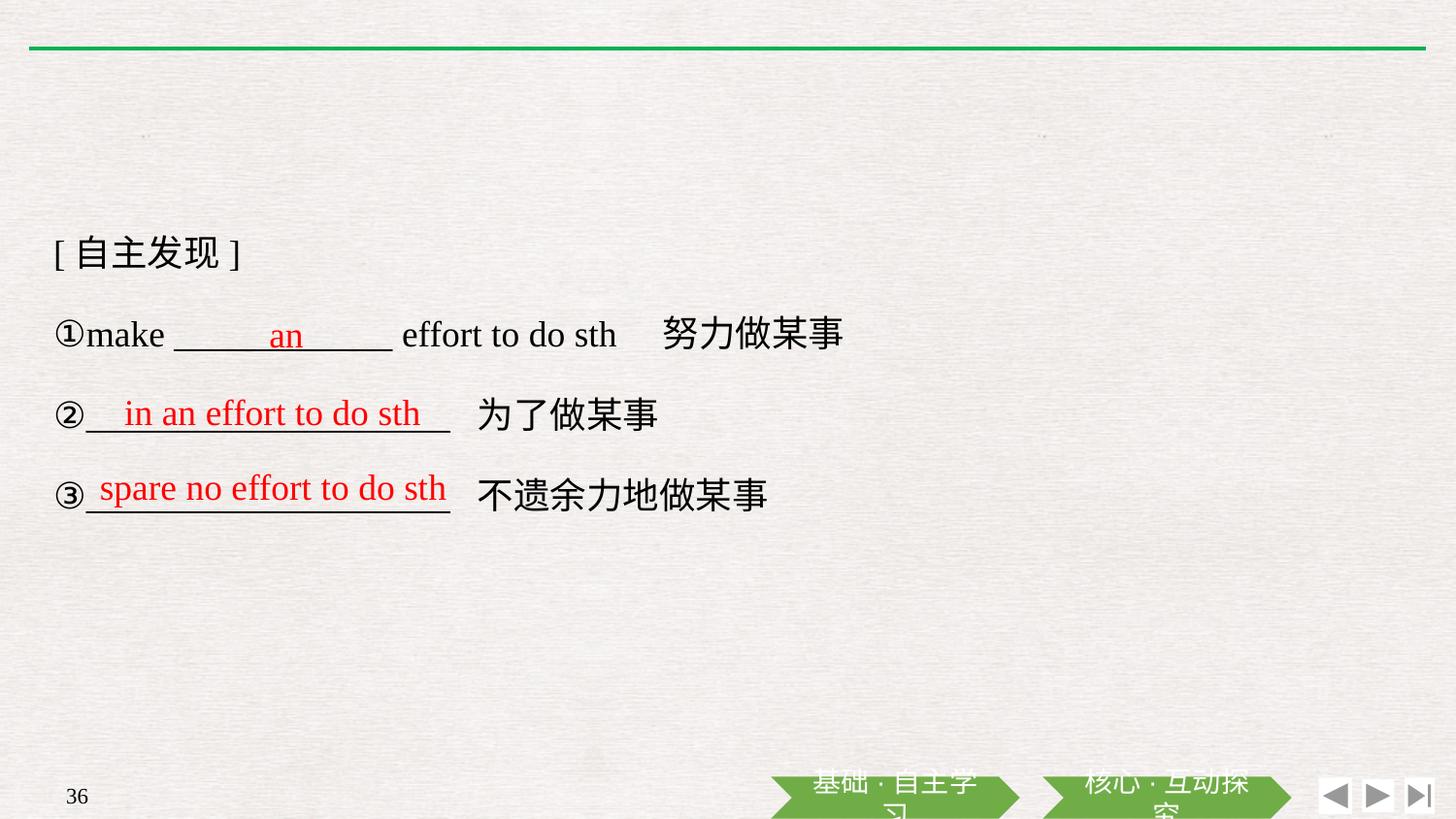

[自主发现]
①make ____________ effort to do sth　努力做某事
②____________________  为了做某事
③____________________  不遗余力地做某事

an
in an effort to do sth
spare no effort to do sth